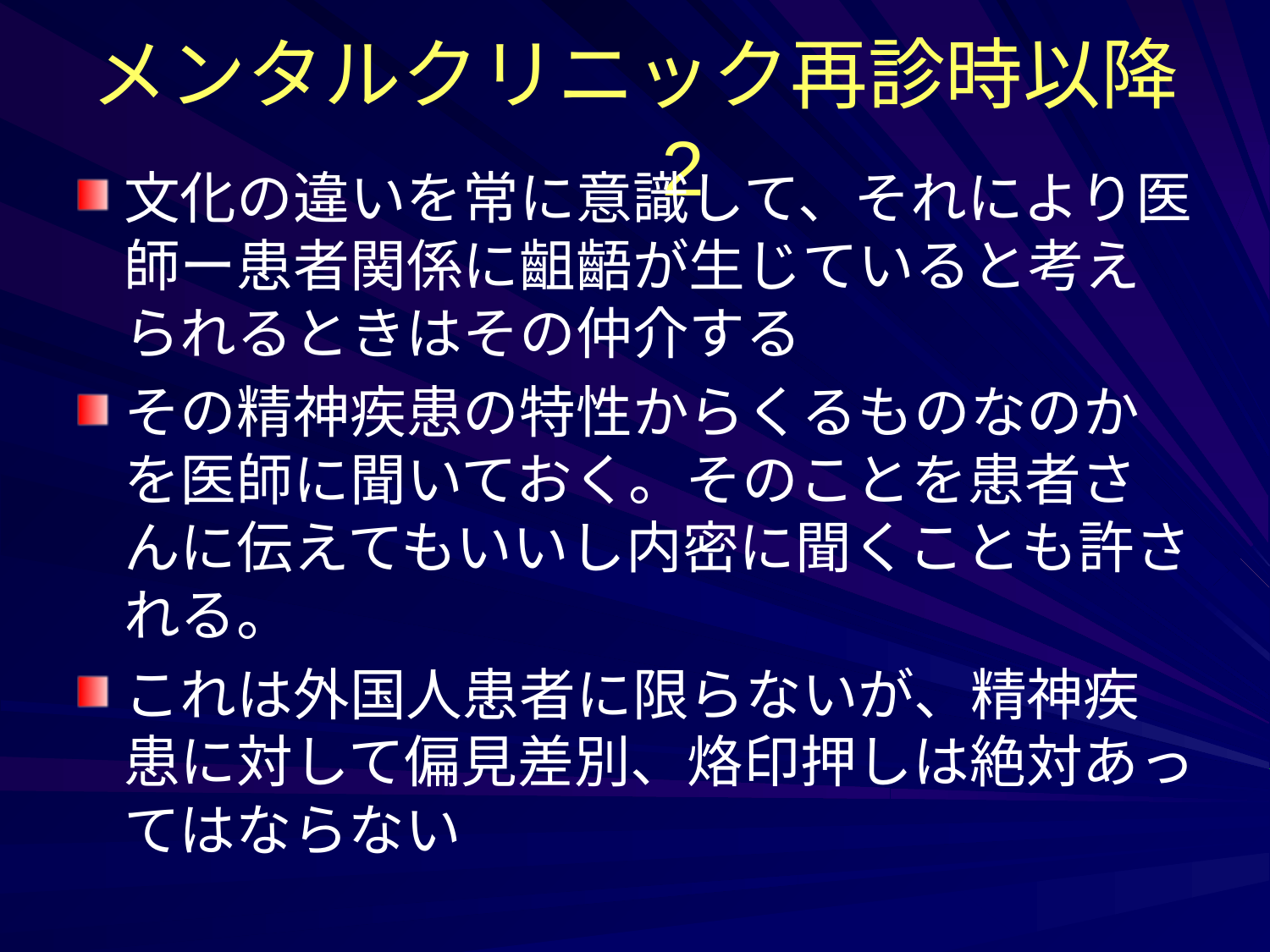

# メンタルクリニック再診時以降　2
文化の違いを常に意識して、それにより医師ー患者関係に齟齬が生じていると考えられるときはその仲介する
その精神疾患の特性からくるものなのかを医師に聞いておく。そのことを患者さんに伝えてもいいし内密に聞くことも許される。
これは外国人患者に限らないが、精神疾患に対して偏見差別、烙印押しは絶対あってはならない